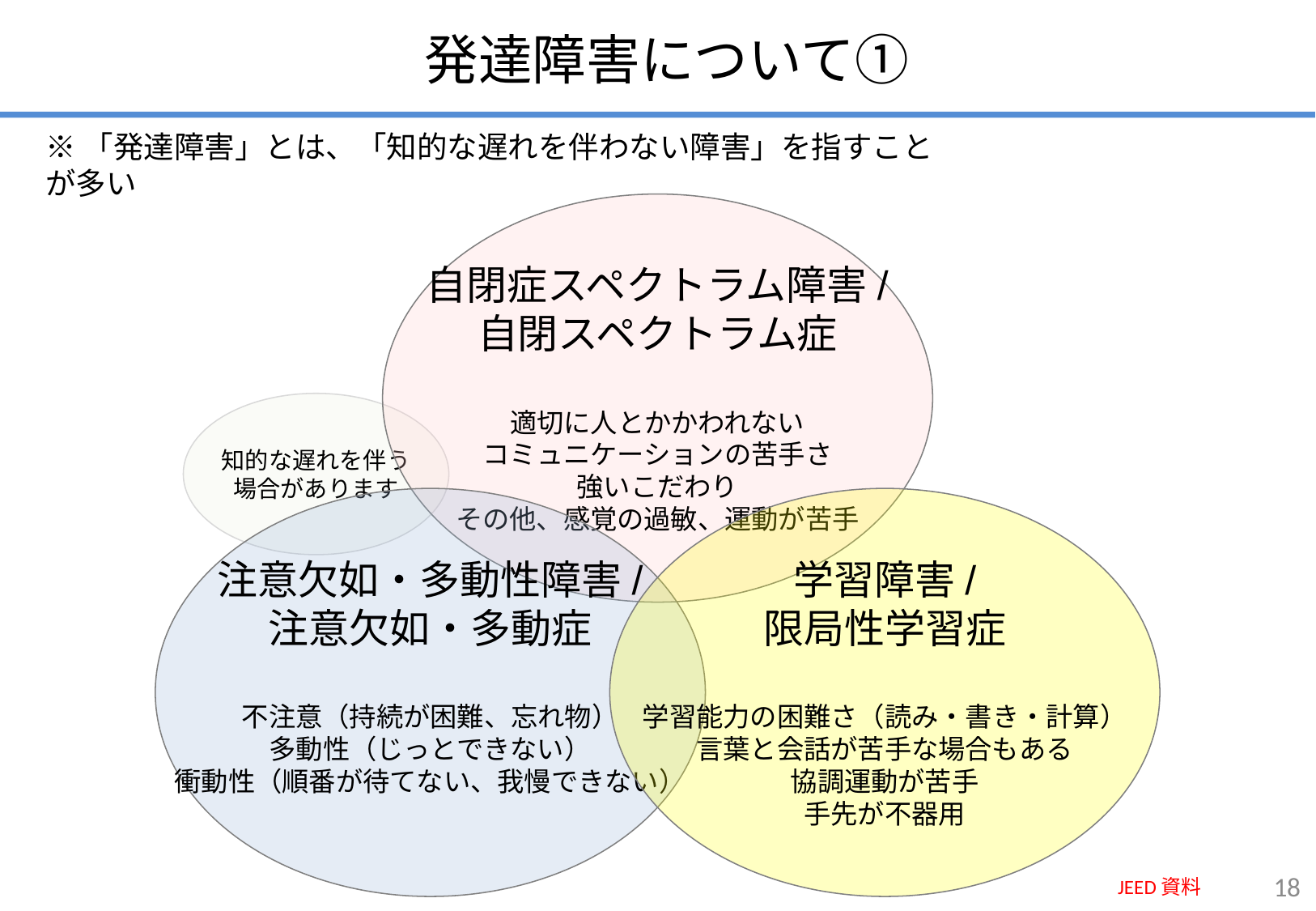

発達障害について①

※「発達障害」とは、「知的な遅れを伴わない障害」を指すことが多い
自閉症スペクトラム障害/
自閉スペクトラム症

適切に人とかかわれない
コミュニケーションの苦手さ
強いこだわり
その他、感覚の過敏、運動が苦手
知的な遅れを伴う
場合があります
注意欠如・多動性障害/
注意欠如・多動症

不注意（持続が困難、忘れ物）
多動性（じっとできない）
衝動性（順番が待てない、我慢できない）
学習障害/
限局性学習症

学習能力の困難さ（読み・書き・計算）
言葉と会話が苦手な場合もある
協調運動が苦手
手先が不器用
18
JEED資料